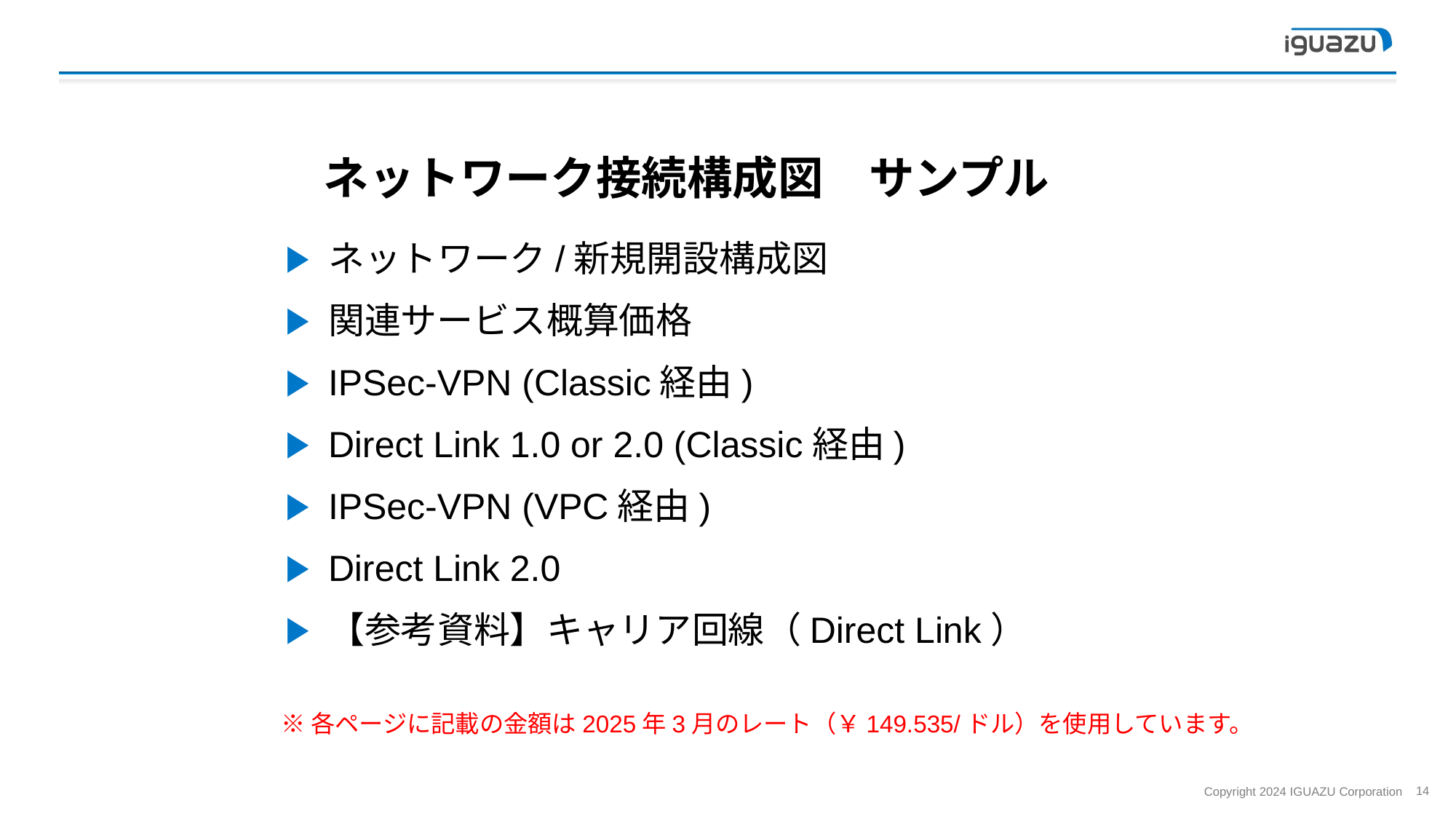

ネットワーク接続構成図　サンプル
ネットワーク/新規開設構成図
関連サービス概算価格
IPSec-VPN (Classic経由)
Direct Link 1.0 or 2.0 (Classic経由)
IPSec-VPN (VPC経由)
Direct Link 2.0
【参考資料】キャリア回線（Direct Link）

※各ページに記載の金額は2025年3月のレート（￥149.535/ドル）を使用しています。